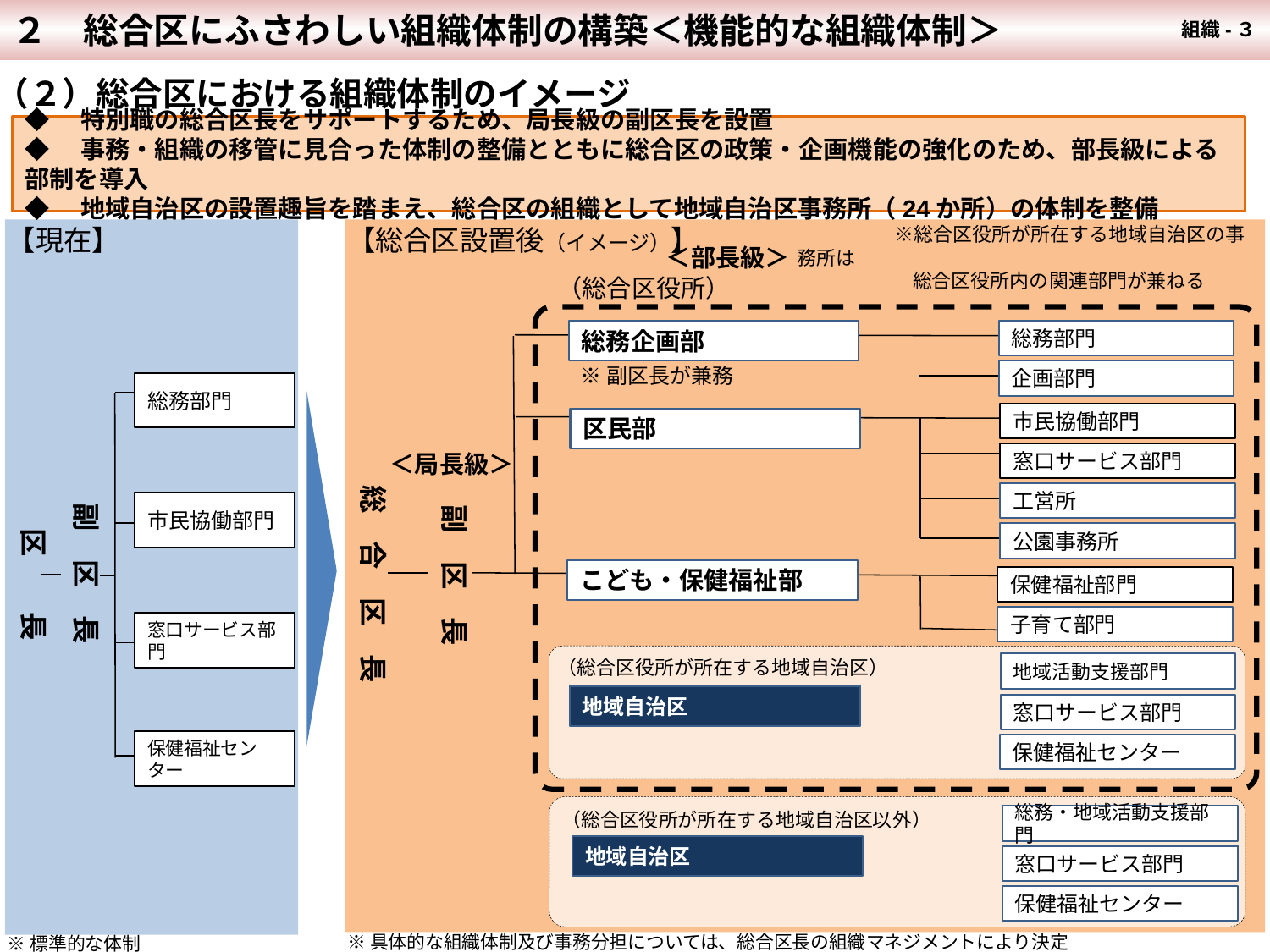

２　総合区にふさわしい組織体制の構築＜機能的な組織体制＞
 組織-３
（２）総合区における組織体制のイメージ
◆　特別職の総合区長をサポートするため、局長級の副区長を設置
◆　事務・組織の移管に見合った体制の整備とともに総合区の政策・企画機能の強化のため、部長級による部制を導入
◆　地域自治区の設置趣旨を踏まえ、総合区の組織として地域自治区事務所（24か所）の体制を整備
【現在】
【総合区設置後（イメージ）】
　　　　　※総合区役所が所在する地域自治区の事務所は
   　　　　　総合区役所内の関連部門が兼ねる

＜部長級＞
（総合区役所）

総務企画部
総務部門
※副区長が兼務
企画部門
総務部門
市民協働部門
区民部
＜局長級＞
窓口サービス部門
副　区　長
副　区　長
総　合　区　長
工営所
市民協働部門
区　　長
公園事務所

こども・保健福祉部
保健福祉部門
子育て部門
窓口サービス部門

（総合区役所が所在する地域自治区）
地域活動支援部門
地域自治区
窓口サービス部門
保健福祉センター
保健福祉センター

（総合区役所が所在する地域自治区以外）
総務・地域活動支援部門
地域自治区
窓口サービス部門
保健福祉センター
※具体的な組織体制及び事務分担については、総合区長の組織マネジメントにより決定

※標準的な体制